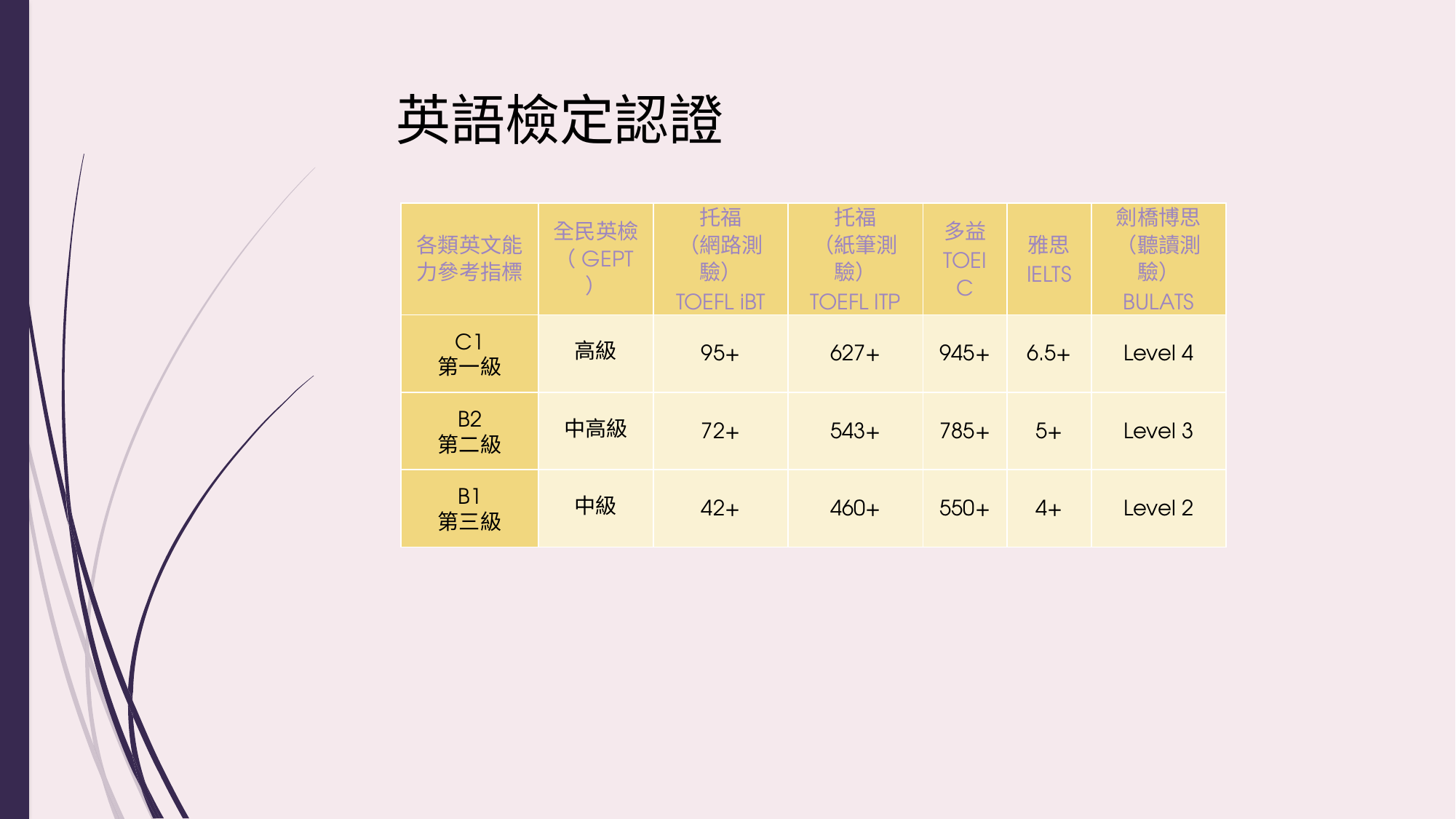

英語檢定認證
| 各類英文能力參考指標 | 全民英檢 （GEPT） | 托福 （網路測驗） TOEFL iBT | 托福 （紙筆測驗） TOEFL ITP | 多益 TOEIC | 雅思 IELTS | 劍橋博思 （聽讀測驗） BULATS |
| --- | --- | --- | --- | --- | --- | --- |
| C1 第一級 | 高級 | 95+ | 627+ | 945+ | 6.5+ | Level 4 |
| B2 第二級 | 中高級 | 72+ | 543+ | 785+ | 5+ | Level 3 |
| B1 第三級 | 中級 | 42+ | 460+ | 550+ | 4+ | Level 2 |